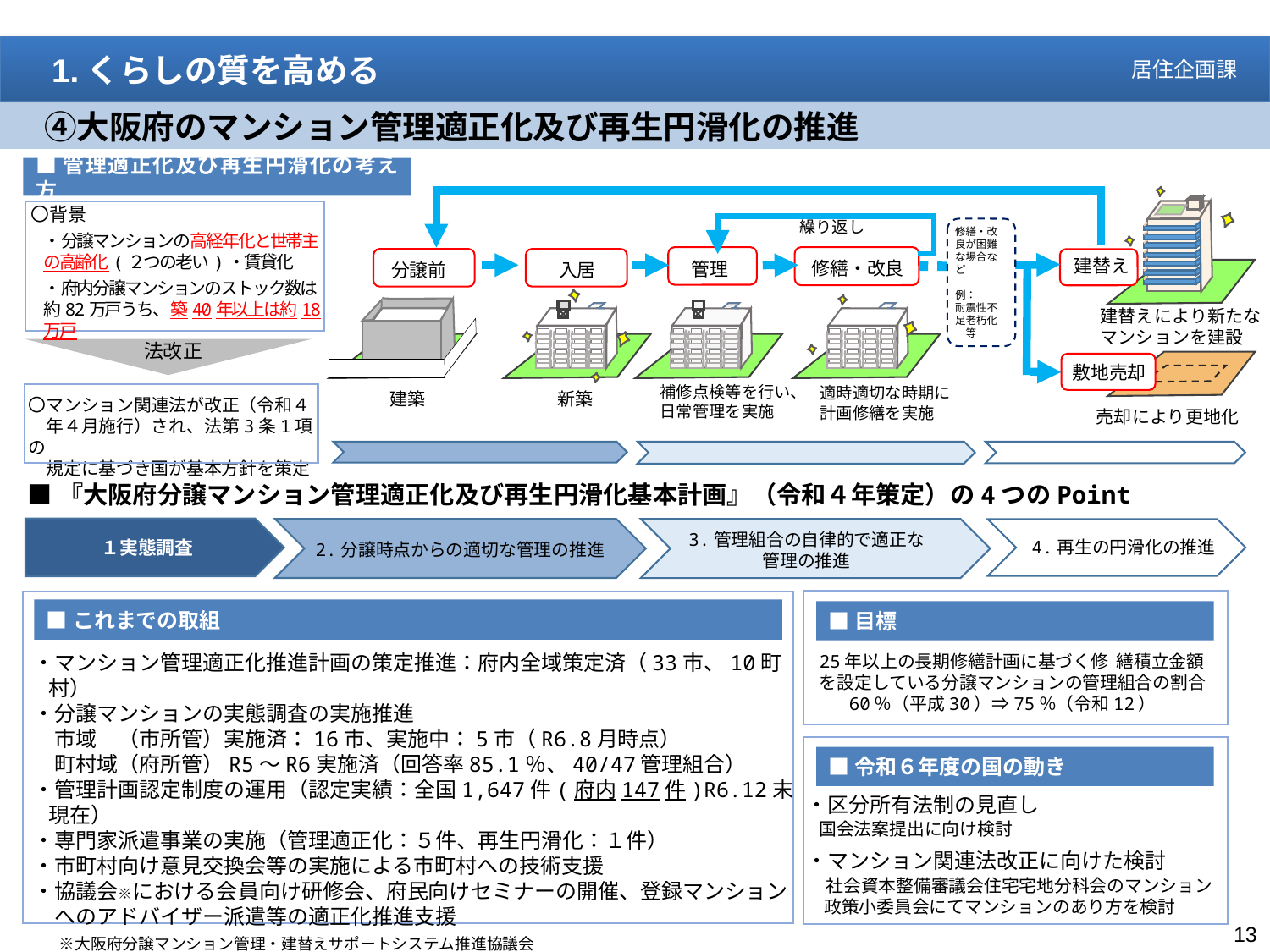

1.くらしの質を高める
居住企画課
　④大阪府のマンション管理適正化及び再生円滑化の推進
■管理適正化及び再生円滑化の考え方

〇背景
・分譲マンションの高経年化と世帯主の高齢化(２つの老い)・賃貸化
・府内分譲マンションのストック数は約82万戸うち、築40年以上は約18万戸

繰り返し

修繕・改良が困難な場合など

例：
耐震性不足老朽化　等

建替え

修繕・改良
管理
分譲前
入居

建替えにより新たな
マンションを建設

法改正

敷地売却

補修点検等を行い、
日常管理を実施
適時適切な時期に
計画修繕を実施
建築
新築

〇マンション関連法が改正（令和４
　年４月施行）され、法第3条1項の
　規定に基づき国が基本方針を策定
売却により更地化

■『大阪府分譲マンション管理適正化及び再生円滑化基本計画』（令和４年策定）の4つのPoint
１実態調査

3.管理組合の自律的で適正な管理の推進
4.再生の円滑化の推進
2.分譲時点からの適切な管理の推進

■これまでの取組
・マンション管理適正化推進計画の策定推進：府内全域策定済（33市、10町村）
・分譲マンションの実態調査の実施推進
　市域　（市所管）実施済：16市、実施中：5市（R6.8月時点）
　町村域（府所管）R5～R6実施済（回答率85.1％、40/47管理組合）
・管理計画認定制度の運用（認定実績：全国1,647件(府内147件)R6.12末現在）
・専門家派遣事業の実施（管理適正化：５件、再生円滑化：１件）
・市町村向け意見交換会等の実施による市町村への技術支援
・協議会※における会員向け研修会、府民向けセミナーの開催、登録マンション
　へのアドバイザー派遣等の適正化推進支援
　 ※大阪府分譲マンション管理・建替えサポートシステム推進協議会

■目標
25年以上の長期修繕計画に基づく修  繕積立金額
を設定している分譲マンションの管理組合の割合　60％（平成30）⇒75％（令和12）

■令和６年度の国の動き
・区分所有法制の見直し
  国会法案提出に向け検討

・マンション関連法改正に向けた検討
　社会資本整備審議会住宅宅地分科会のマンション
　政策小委員会にてマンションのあり方を検討
13